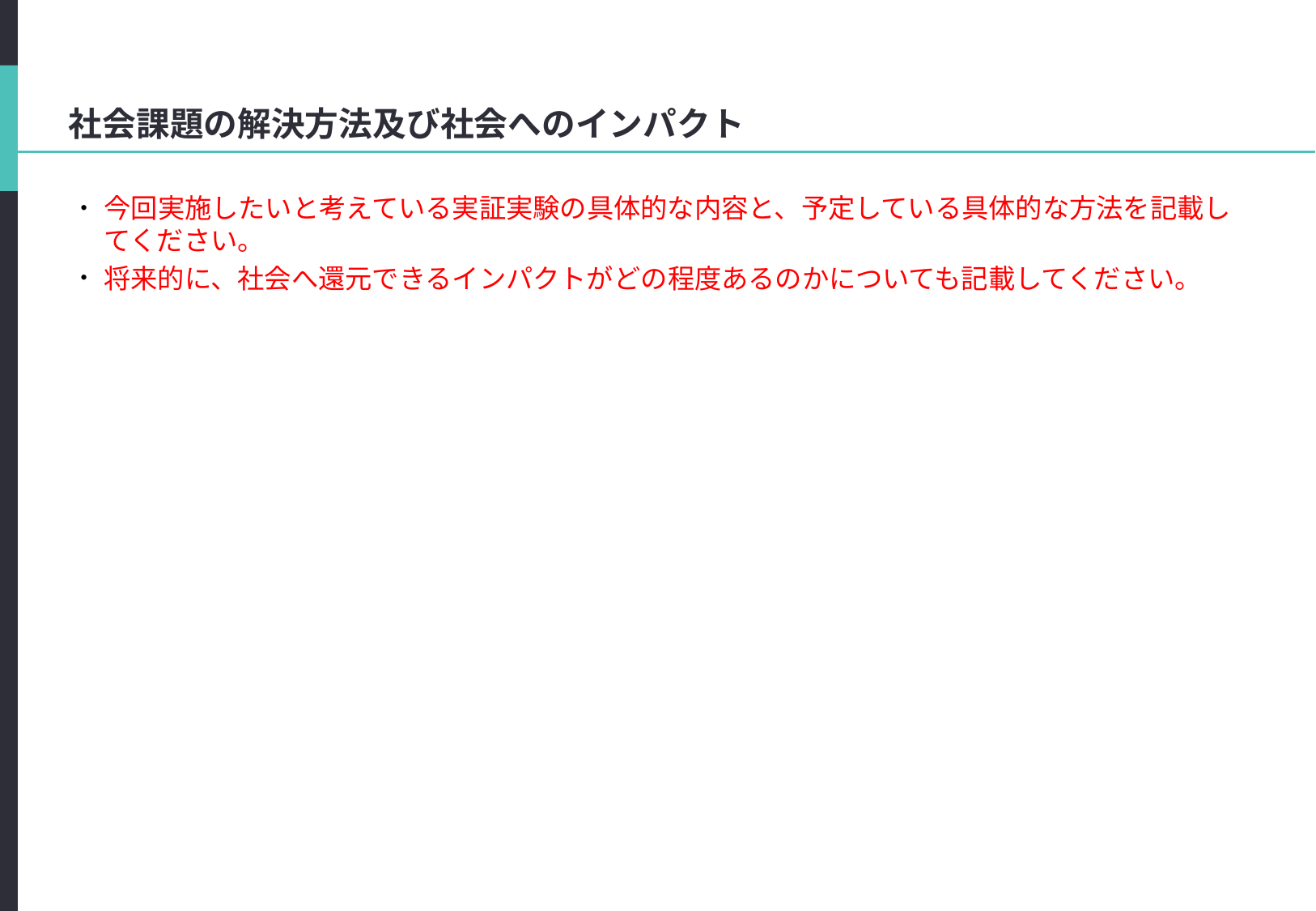

#

社会課題の解決方法及び社会へのインパクト
今回実施したいと考えている実証実験の具体的な内容と、予定している具体的な方法を記載してください。
将来的に、社会へ還元できるインパクトがどの程度あるのかについても記載してください。